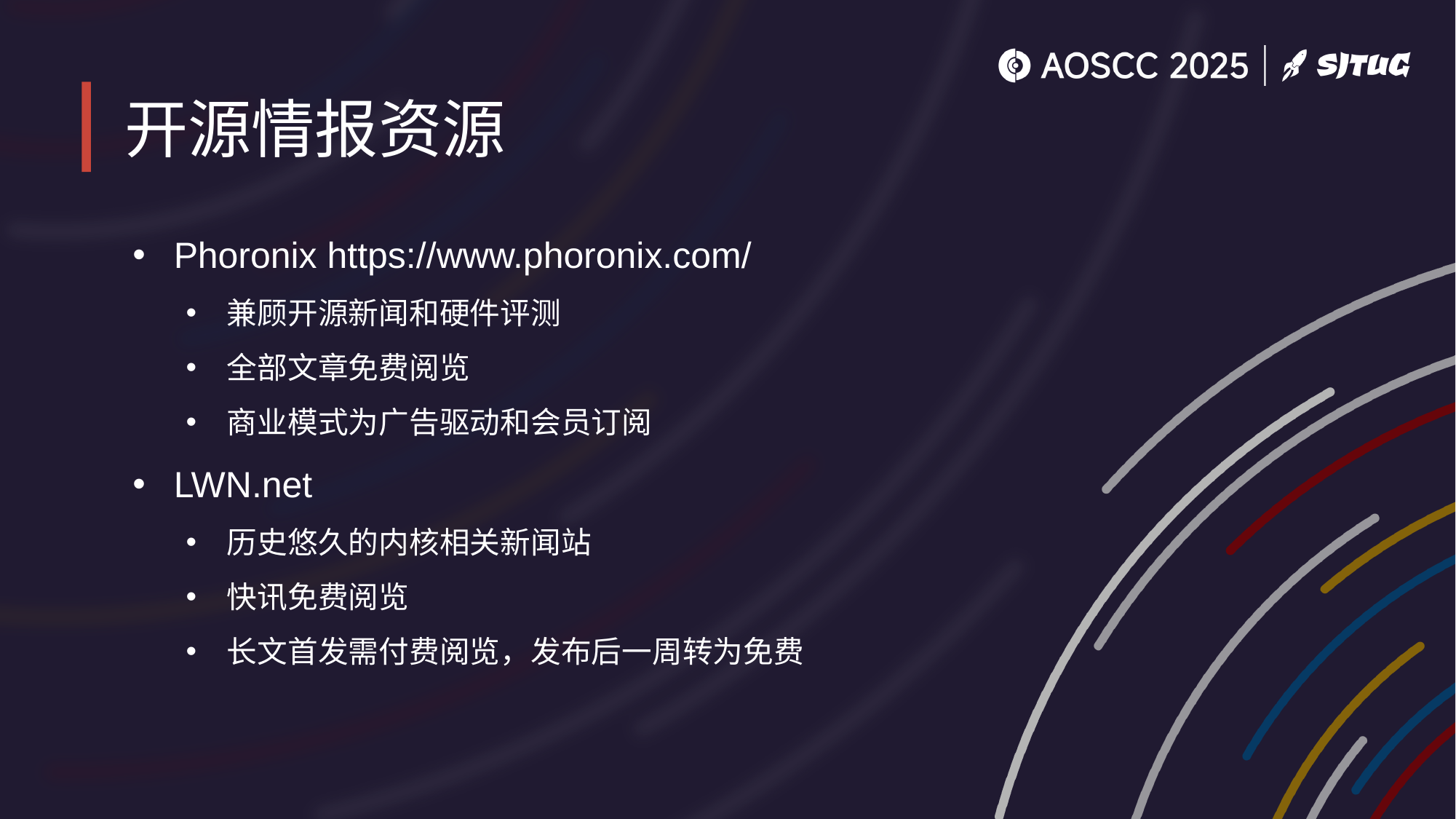

# 开源情报资源
Phoronix https://www.phoronix.com/
兼顾开源新闻和硬件评测
全部文章免费阅览
商业模式为广告驱动和会员订阅
LWN.net
历史悠久的内核相关新闻站
快讯免费阅览
长文首发需付费阅览，发布后一周转为免费